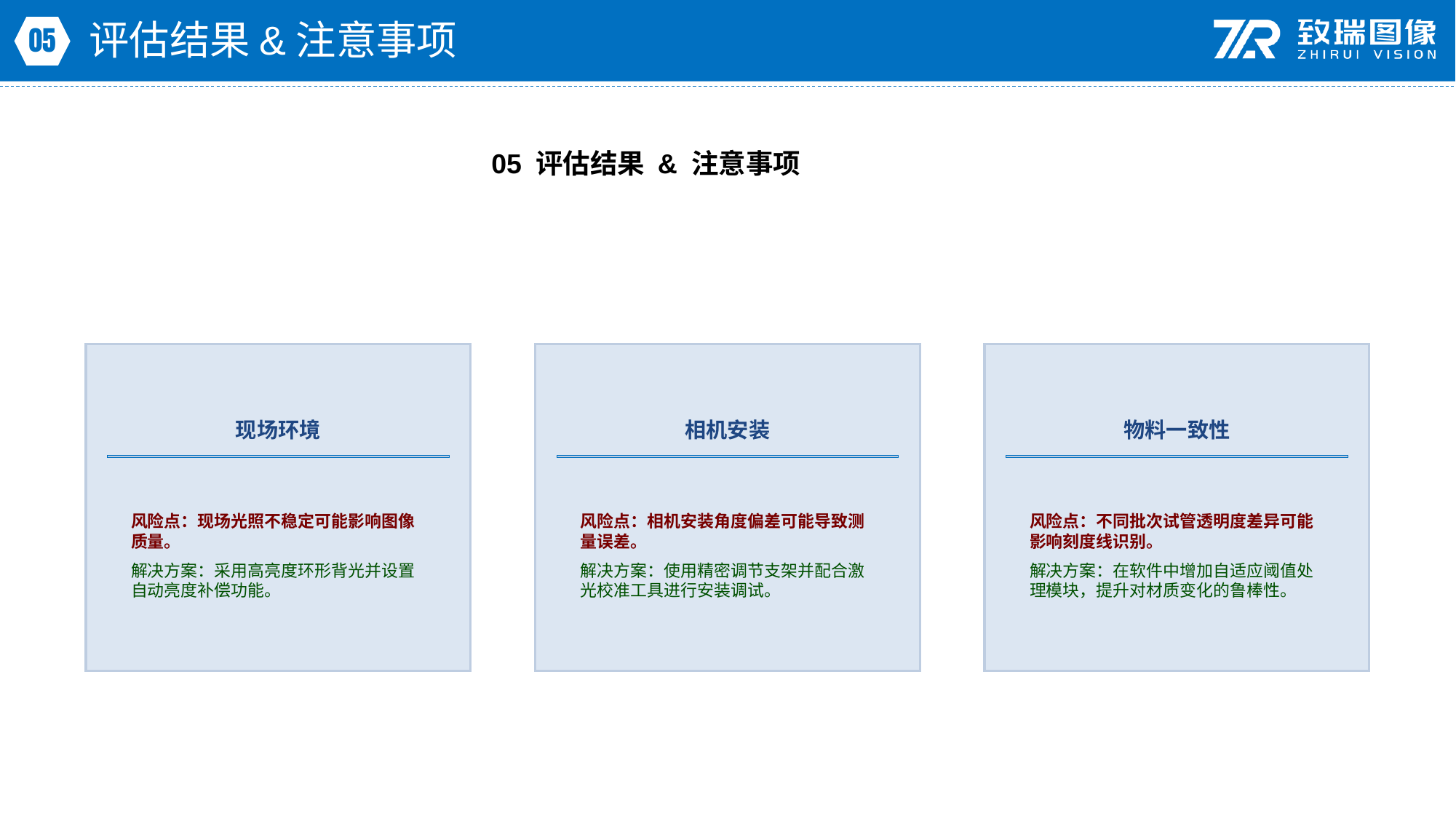

评估结果&注意事项
05

05 评估结果 & 注意事项

现场环境

相机安装

物料一致性

风险点：现场光照不稳定可能影响图像质量。
解决方案：采用高亮度环形背光并设置自动亮度补偿功能。

风险点：相机安装角度偏差可能导致测量误差。
解决方案：使用精密调节支架并配合激光校准工具进行安装调试。

风险点：不同批次试管透明度差异可能影响刻度线识别。
解决方案：在软件中增加自适应阈值处理模块，提升对材质变化的鲁棒性。